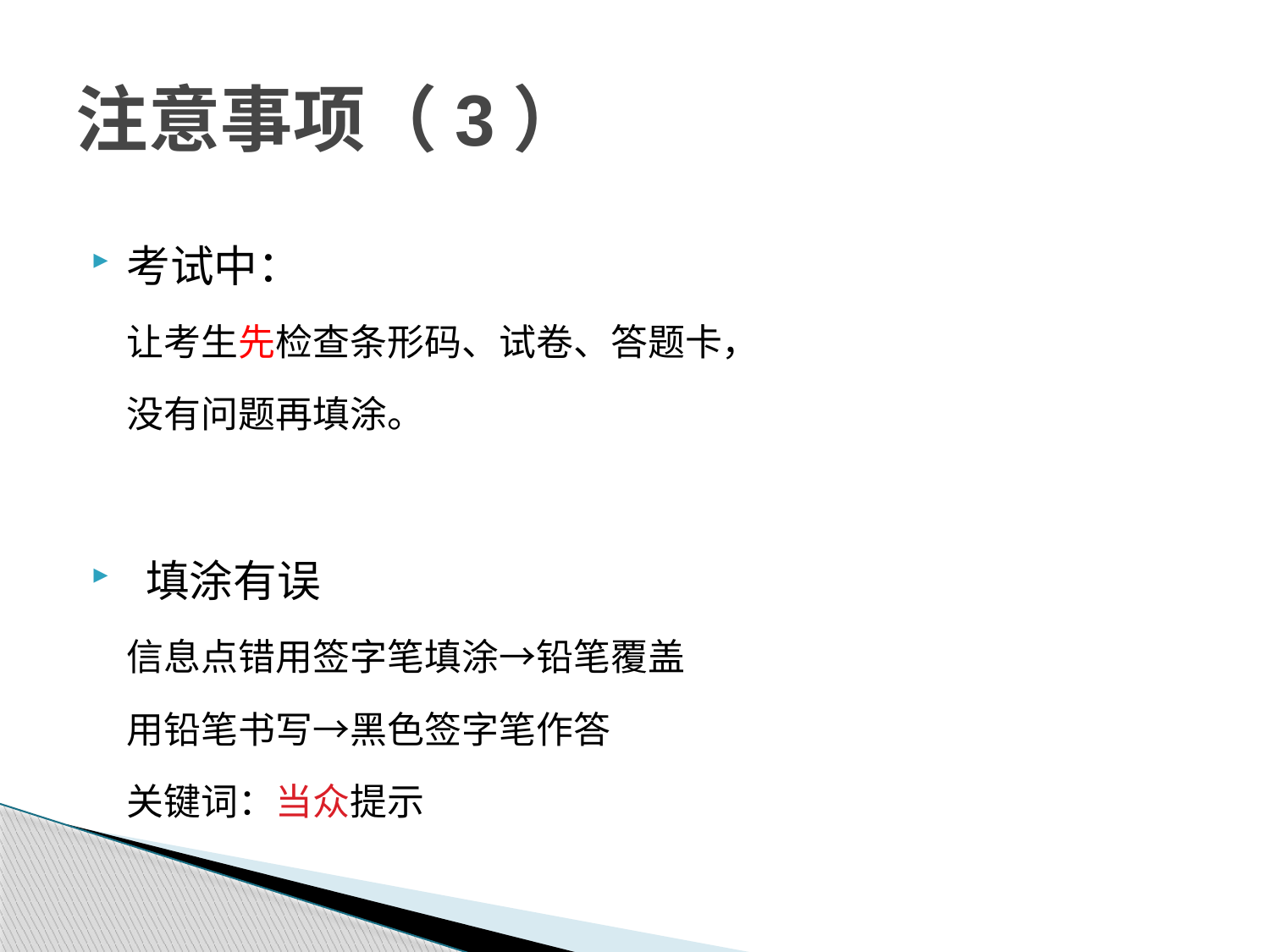

# 注意事项（3）
考试中：
让考生先检查条形码、试卷、答题卡，
没有问题再填涂。

 填涂有误
信息点错用签字笔填涂→铅笔覆盖
用铅笔书写→黑色签字笔作答
关键词：当众提示